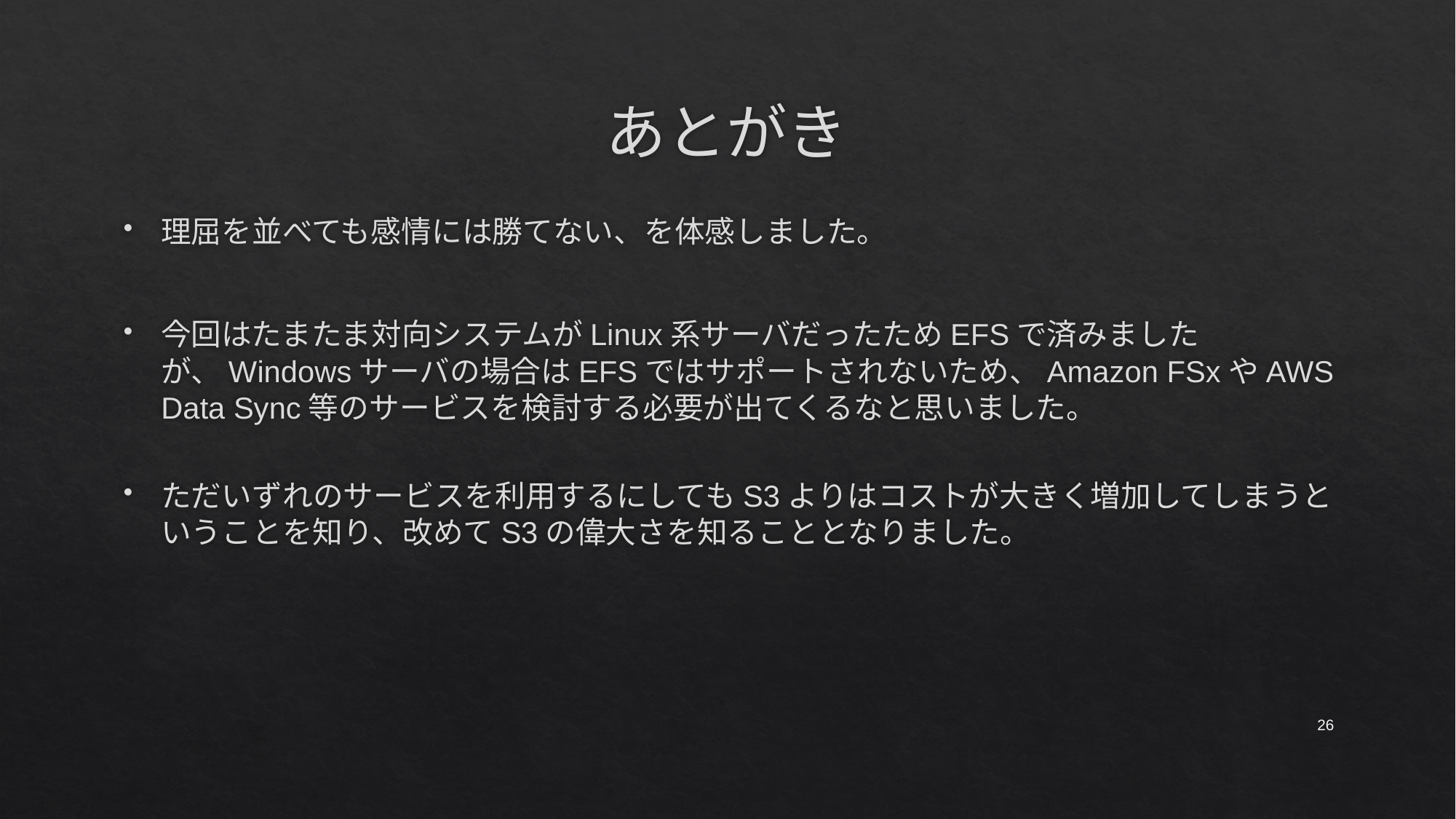

# あとがき
理屈を並べても感情には勝てない、を体感しました。

今回はたまたま対向システムがLinux系サーバだったためEFSで済みましたが、Windowsサーバの場合はEFSではサポートされないため、Amazon FSxやAWS Data Sync等のサービスを検討する必要が出てくるなと思いました。
ただいずれのサービスを利用するにしてもS3よりはコストが大きく増加してしまうということを知り、改めてS3の偉大さを知ることとなりました。

26